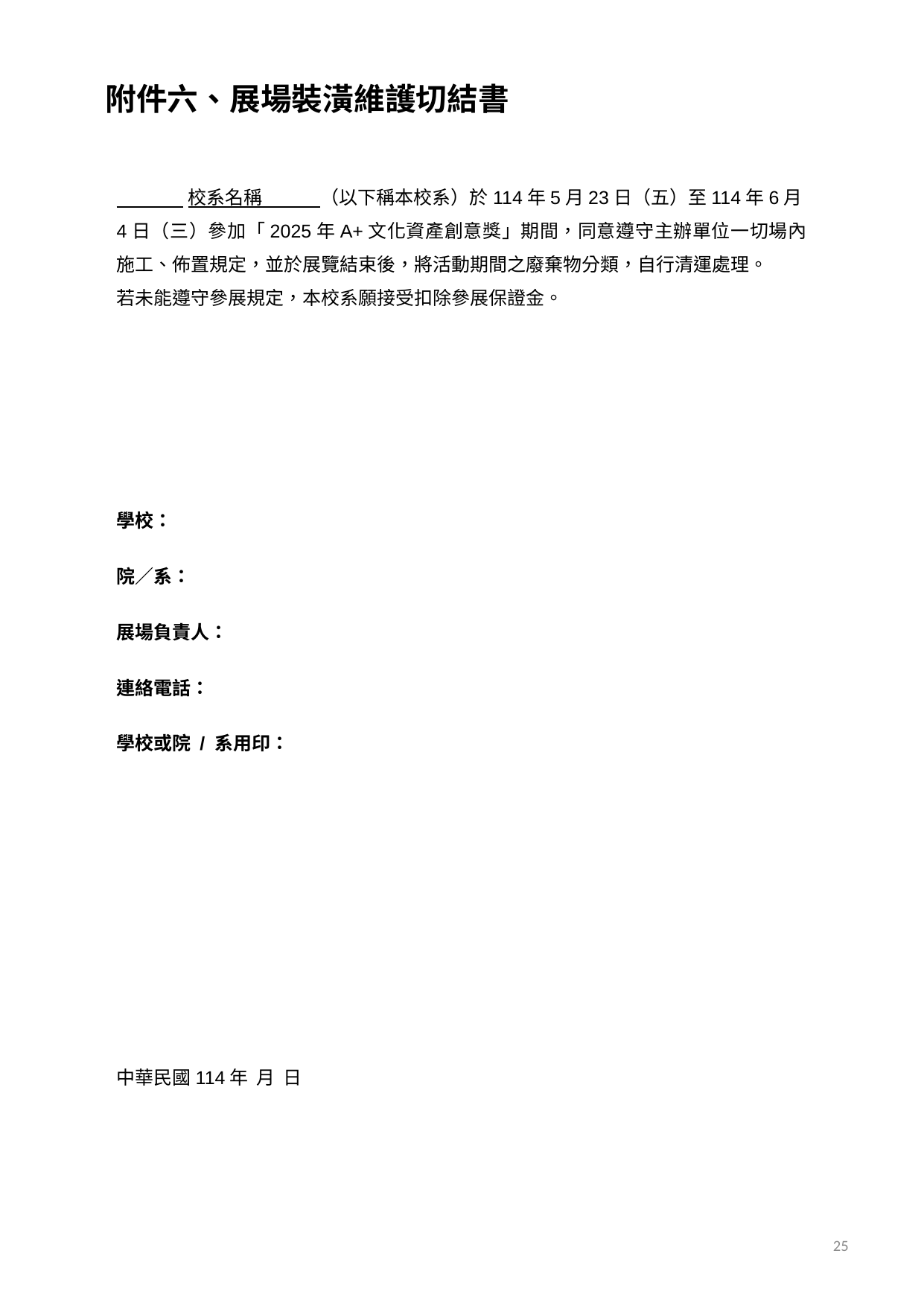

# 附件六、展場裝潢維護切結書
                校系名稱              （以下稱本校系）於114年5月23日（五）至114年6月4日（三）參加「2025年A+文化資產創意獎」期間，同意遵守主辦單位一切場內施工、佈置規定，並於展覽結束後，將活動期間之廢棄物分類，自行清運處理。
若未能遵守參展規定，本校系願接受扣除參展保證金。

學校：
院／系：
展場負責人：
連絡電話：
學校或院 / 系用印：

中華民國114年  月  日
25